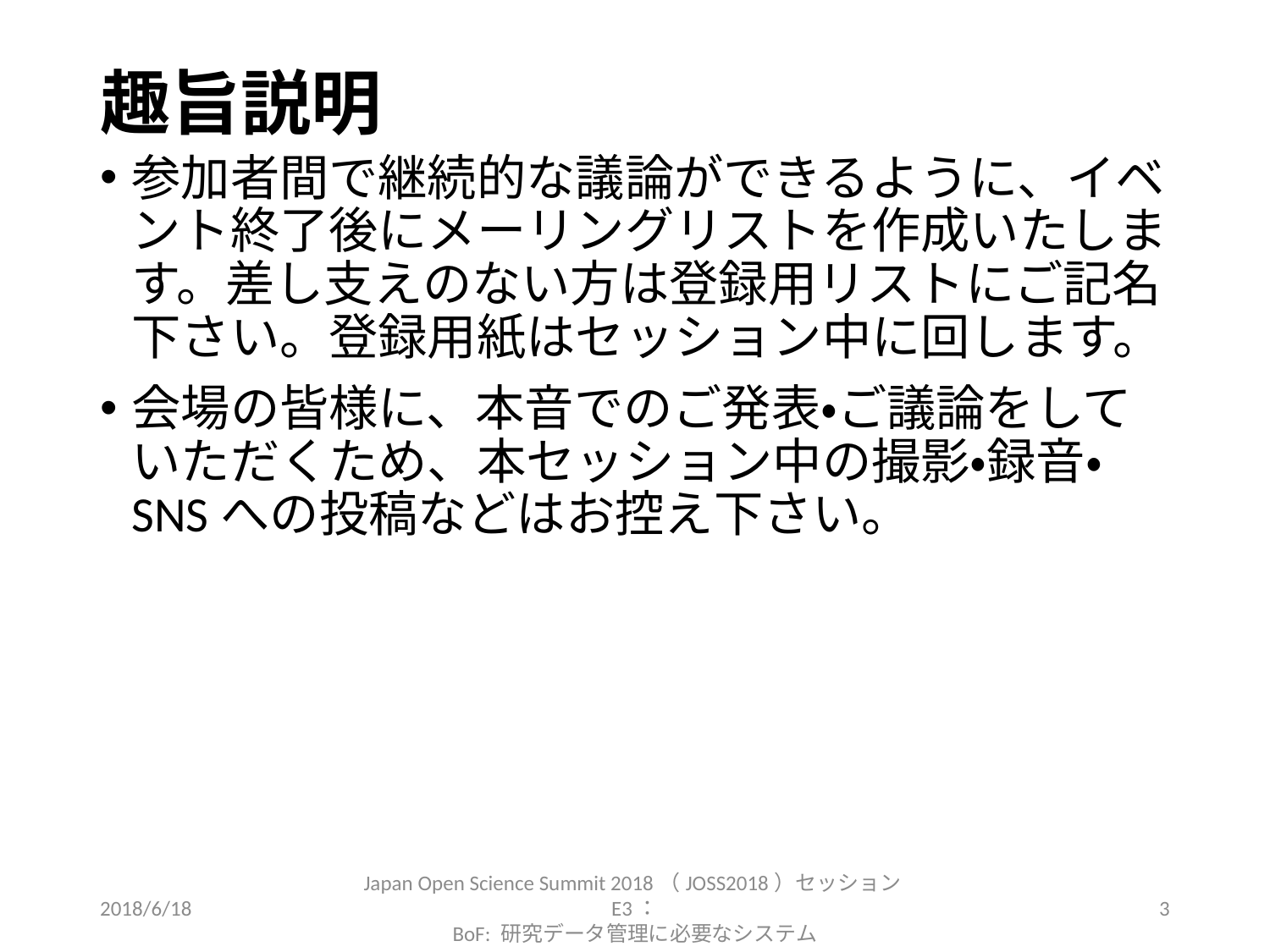

# 趣旨説明
参加者間で継続的な議論ができるように、イベント終了後にメーリングリストを作成いたします。差し支えのない方は登録用リストにご記名下さい。登録用紙はセッション中に回します。
会場の皆様に、本音でのご発表・ご議論をしていただくため、本セッション中の撮影・録音・SNSへの投稿などはお控え下さい。
2018/6/18
Japan Open Science Summit 2018（JOSS2018）セッションE3：
BoF: 研究データ管理に必要なシステム
3